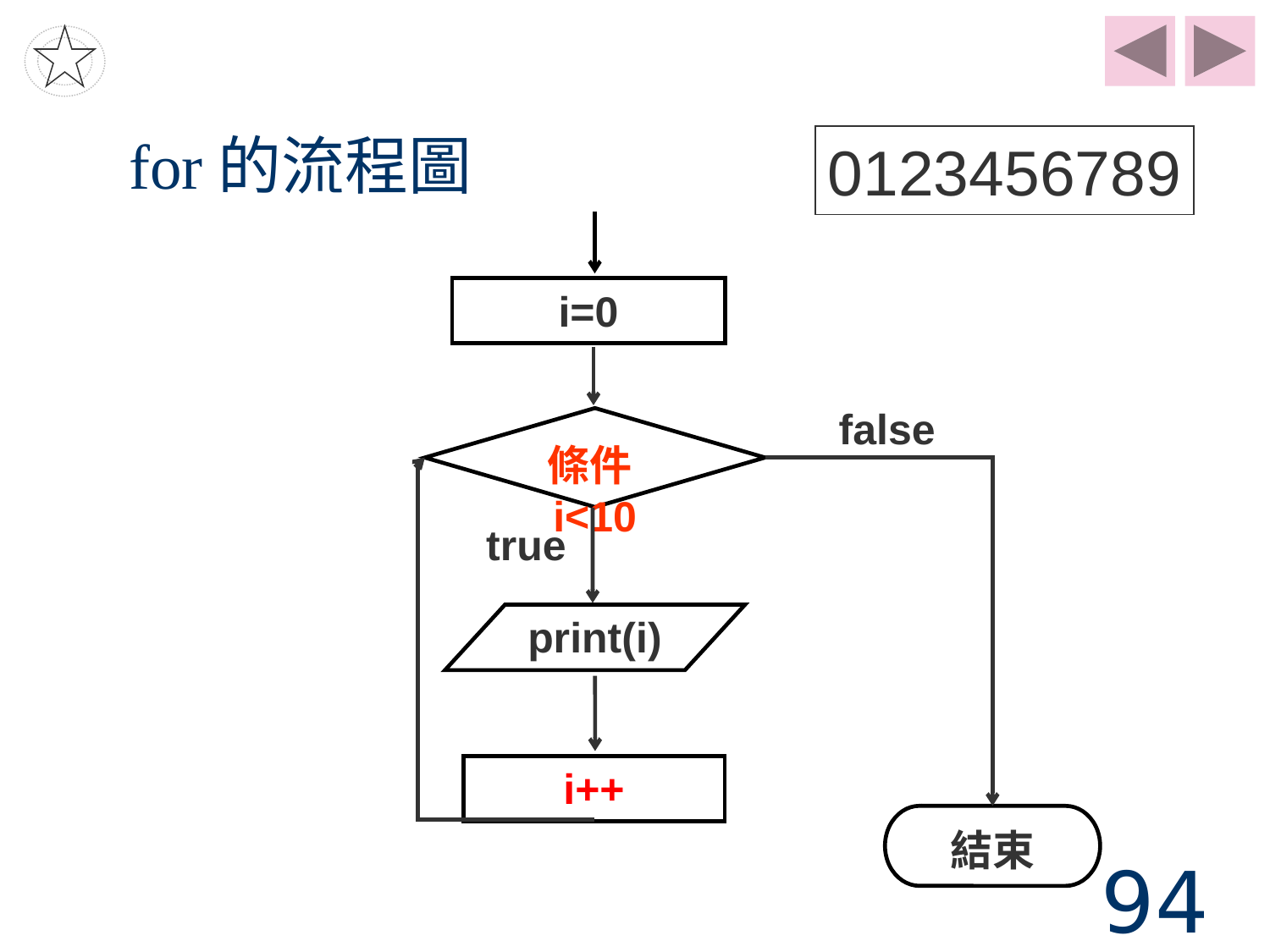

# for的流程圖
0123456789

i=0

false
條件i<10

true
print(i)

i++
結束
94